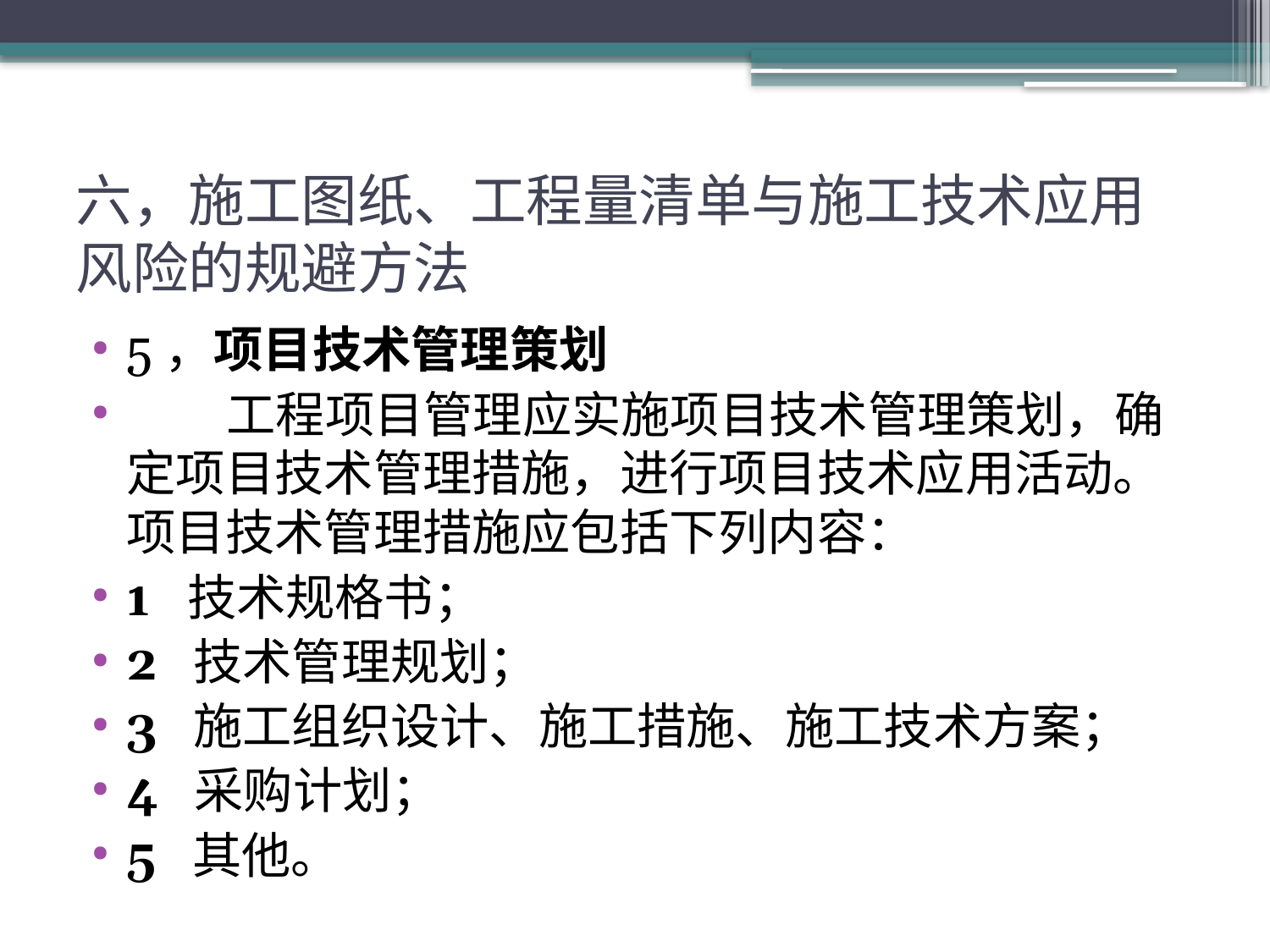

# 六，施工图纸、工程量清单与施工技术应用风险的规避方法
5，项目技术管理策划
        工程项目管理应实施项目技术管理策划，确定项目技术管理措施，进行项目技术应用活动。项目技术管理措施应包括下列内容：
1  技术规格书；
2  技术管理规划；
3  施工组织设计、施工措施、施工技术方案；
4  采购计划；
5  其他。